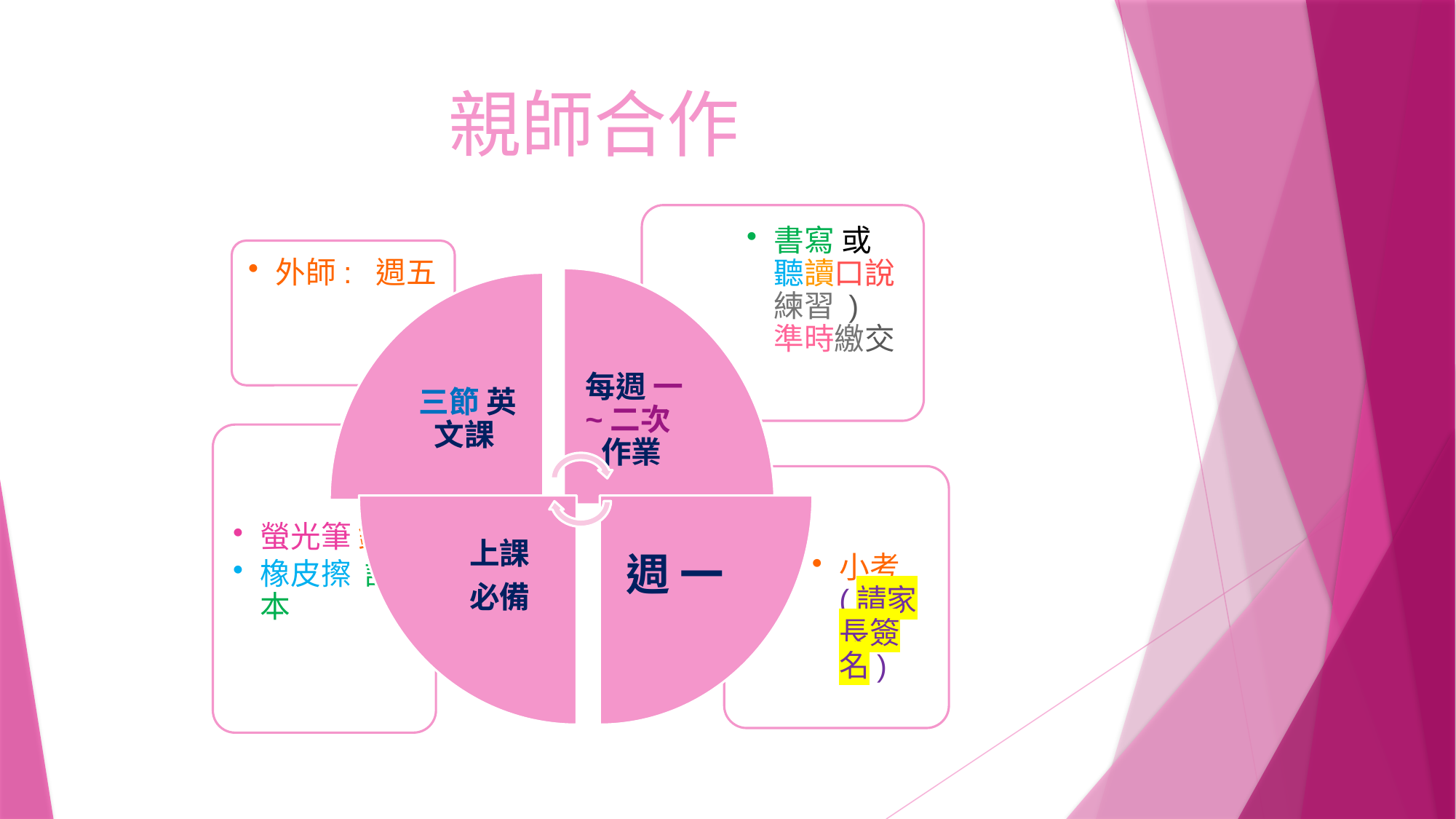

# 親師合作
小考 (請家長簽名)

螢光筆 鉛筆
橡皮擦  課本
書寫 或 聽讀口說練習 )  準時繳交
外師:  週五
三節 英文課
每週 一~二次    作業
週 一
上課
必備